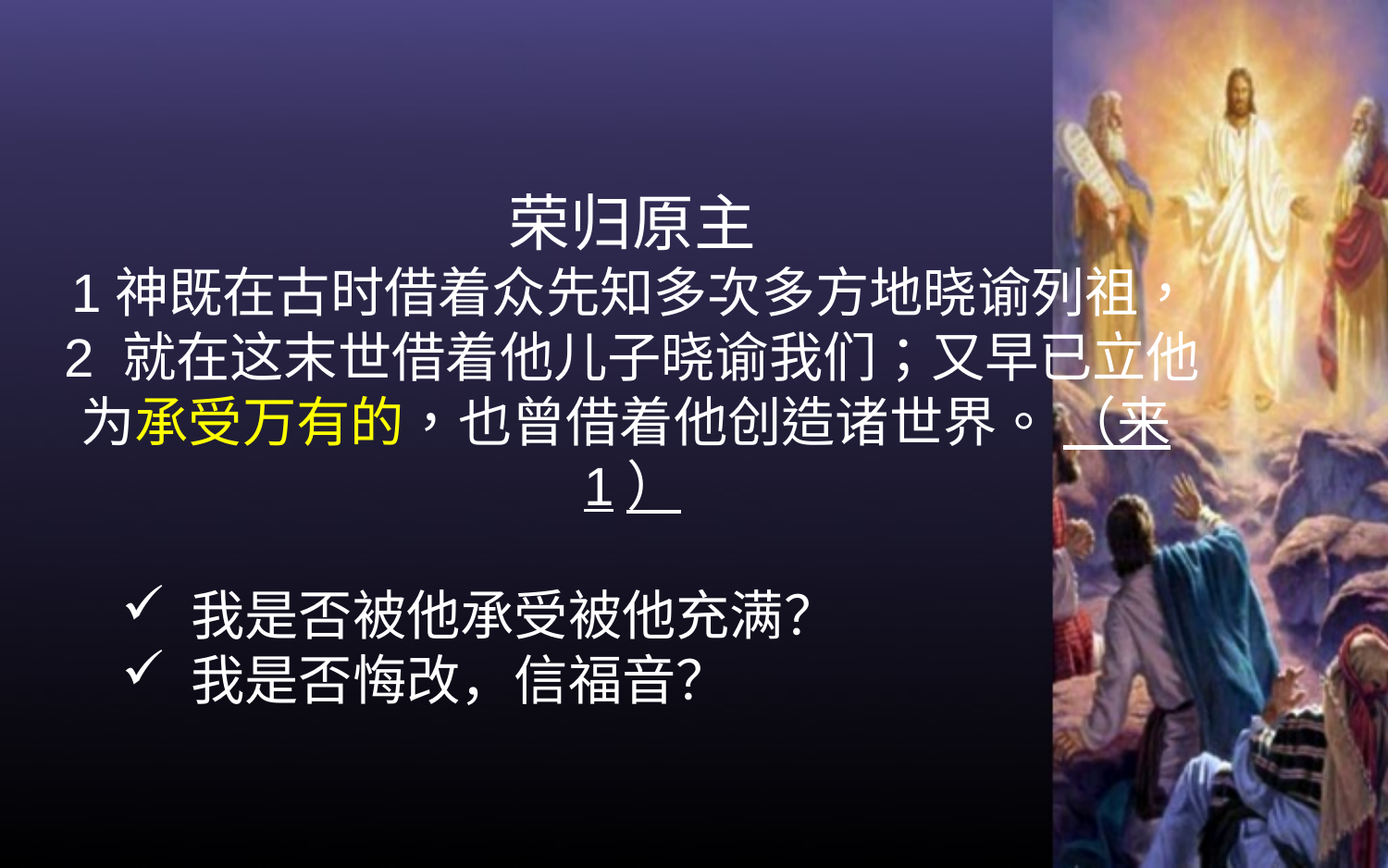

荣归原主
1神既在古时借着众先知多次多方地晓谕列祖， 2 就在这末世借着他儿子晓谕我们；又早已立他为承受万有的，也曾借着他创造诸世界。 （来1）

我是否被他承受被他充满？
我是否悔改，信福音？